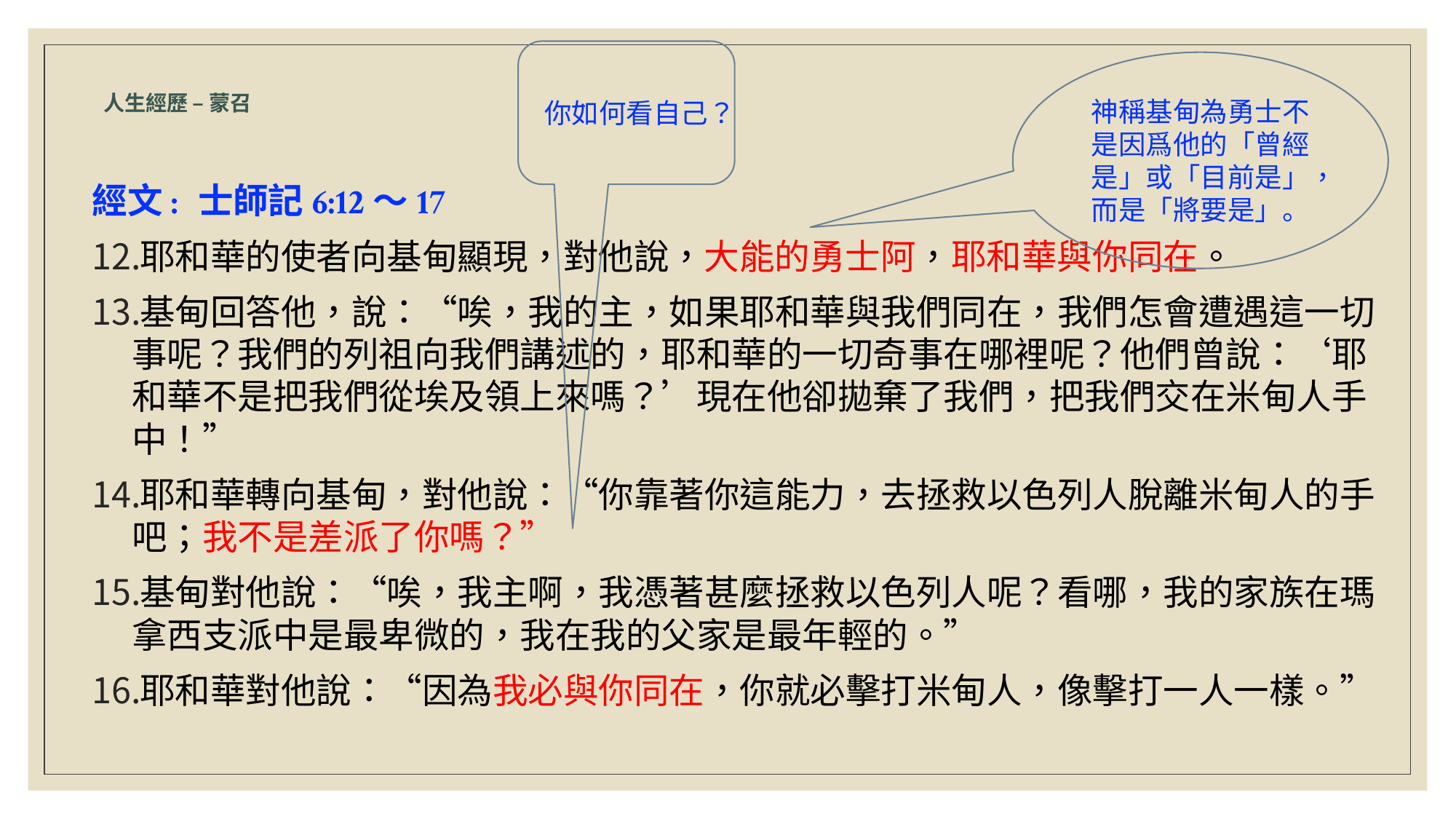

你如何看自己？
神稱基甸為勇士不是因爲他的「曾經是」或「目前是」，而是「將要是」。
# 人生經歷 – 蒙召
經文:	士師記6:12～17
耶和華的使者向基甸顯現，對他說，大能的勇士阿，耶和華與你同在。
基甸回答他，說：“唉，我的主，如果耶和華與我們同在，我們怎會遭遇這一切事呢？我們的列祖向我們講述的，耶和華的一切奇事在哪裡呢？他們曾說：‘耶和華不是把我們從埃及領上來嗎？’現在他卻拋棄了我們，把我們交在米甸人手中！”
耶和華轉向基甸，對他說：“你靠著你這能力，去拯救以色列人脫離米甸人的手吧；我不是差派了你嗎？”
基甸對他說：“唉，我主啊，我憑著甚麼拯救以色列人呢？看哪，我的家族在瑪拿西支派中是最卑微的，我在我的父家是最年輕的。”
耶和華對他說：“因為我必與你同在，你就必擊打米甸人，像擊打一人一樣。”